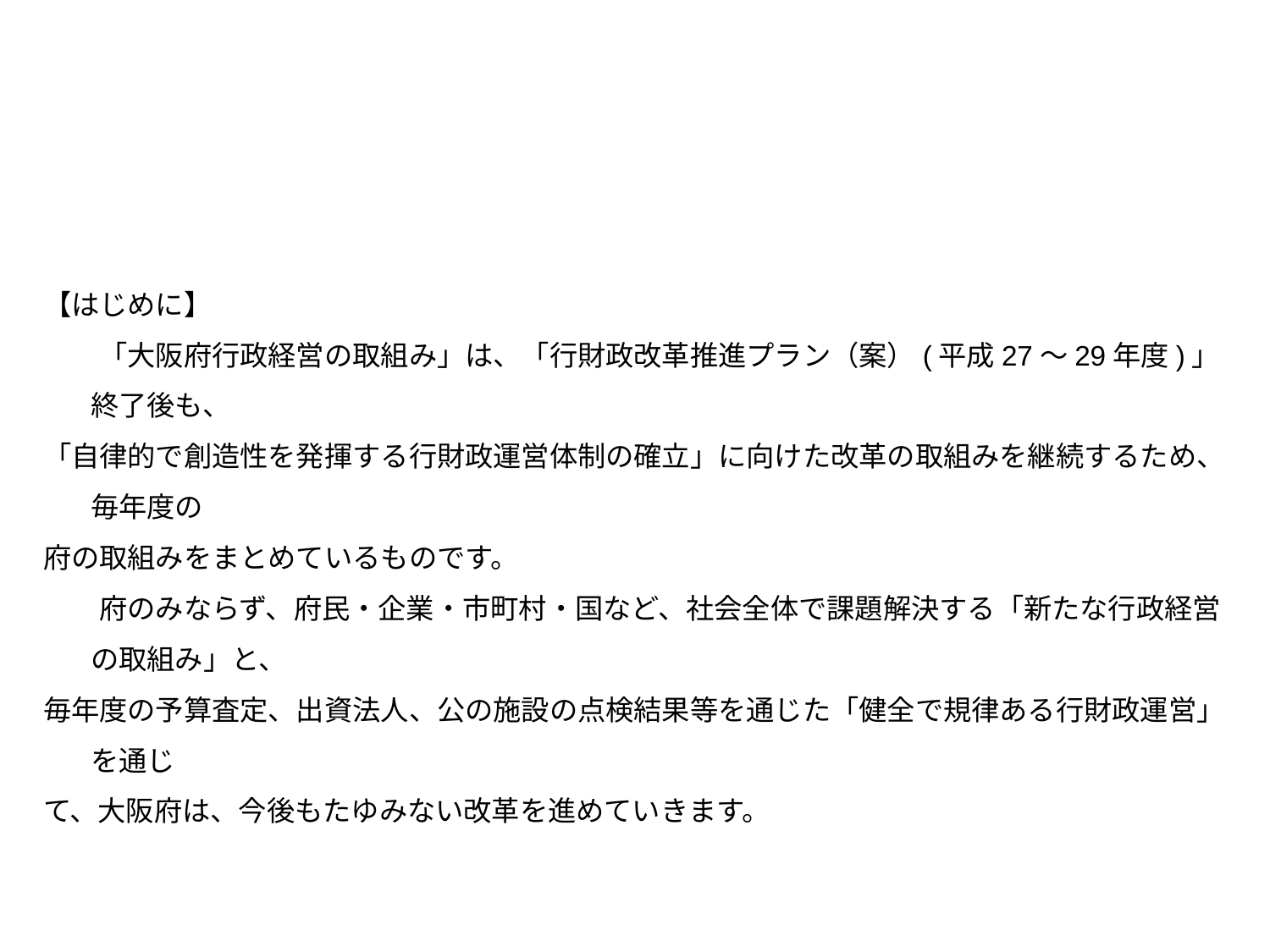

【はじめに】
　　「大阪府行政経営の取組み」は、「行財政改革推進プラン（案）(平成27～29年度)」終了後も、
「自律的で創造性を発揮する行財政運営体制の確立」に向けた改革の取組みを継続するため、毎年度の
府の取組みをまとめているものです。
　　府のみならず、府民・企業・市町村・国など、社会全体で課題解決する「新たな行政経営の取組み」と、
毎年度の予算査定、出資法人、公の施設の点検結果等を通じた「健全で規律ある行財政運営」を通じ
て、大阪府は、今後もたゆみない改革を進めていきます。